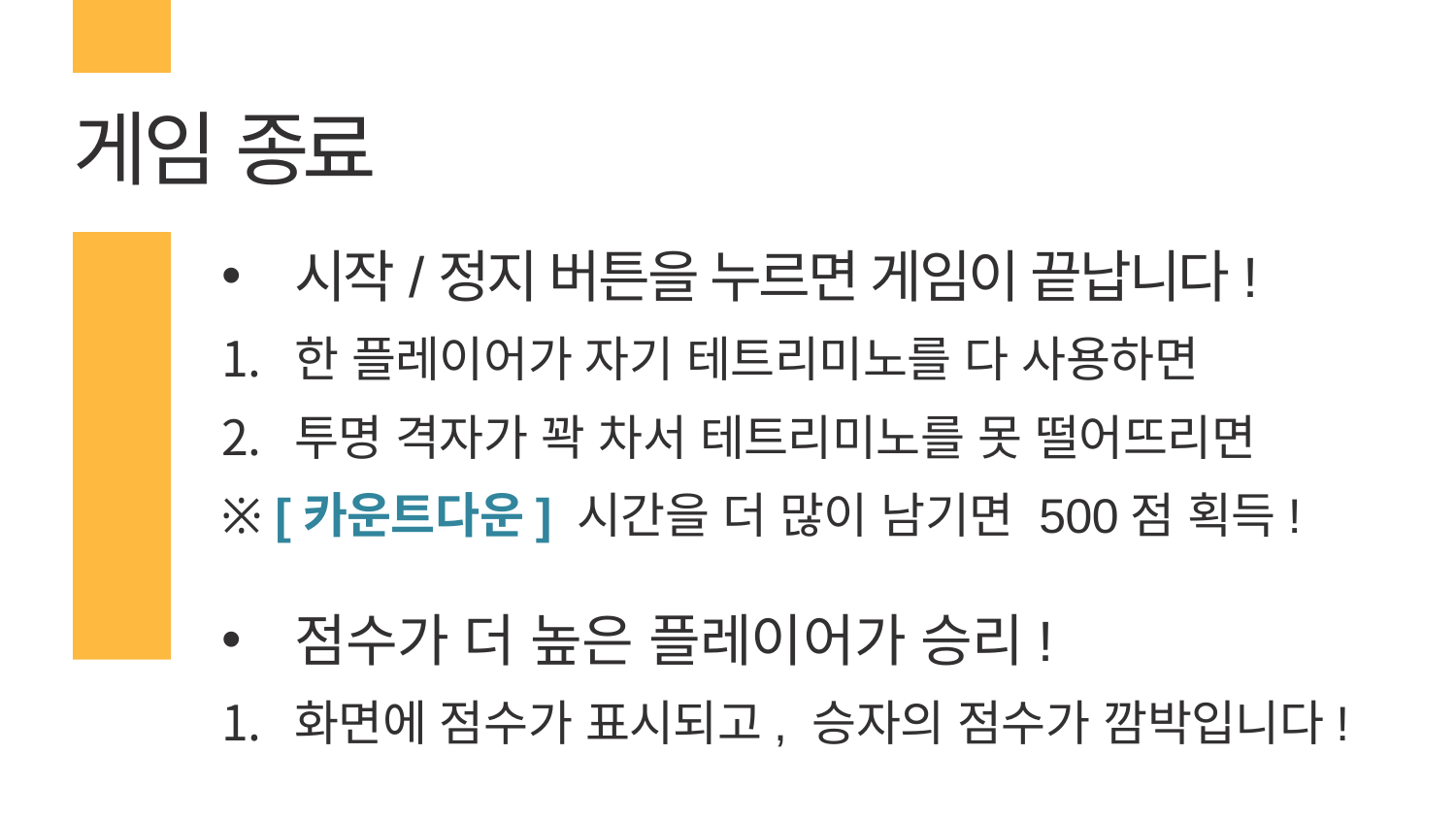

# 게임 종료
시작/정지 버튼을 누르면 게임이 끝납니다!
한 플레이어가 자기 테트리미노를 다 사용하면
투명 격자가 꽉 차서 테트리미노를 못 떨어뜨리면
※ [카운트다운] 시간을 더 많이 남기면 500점 획득!
점수가 더 높은 플레이어가 승리!
화면에 점수가 표시되고, 승자의 점수가 깜박입니다!